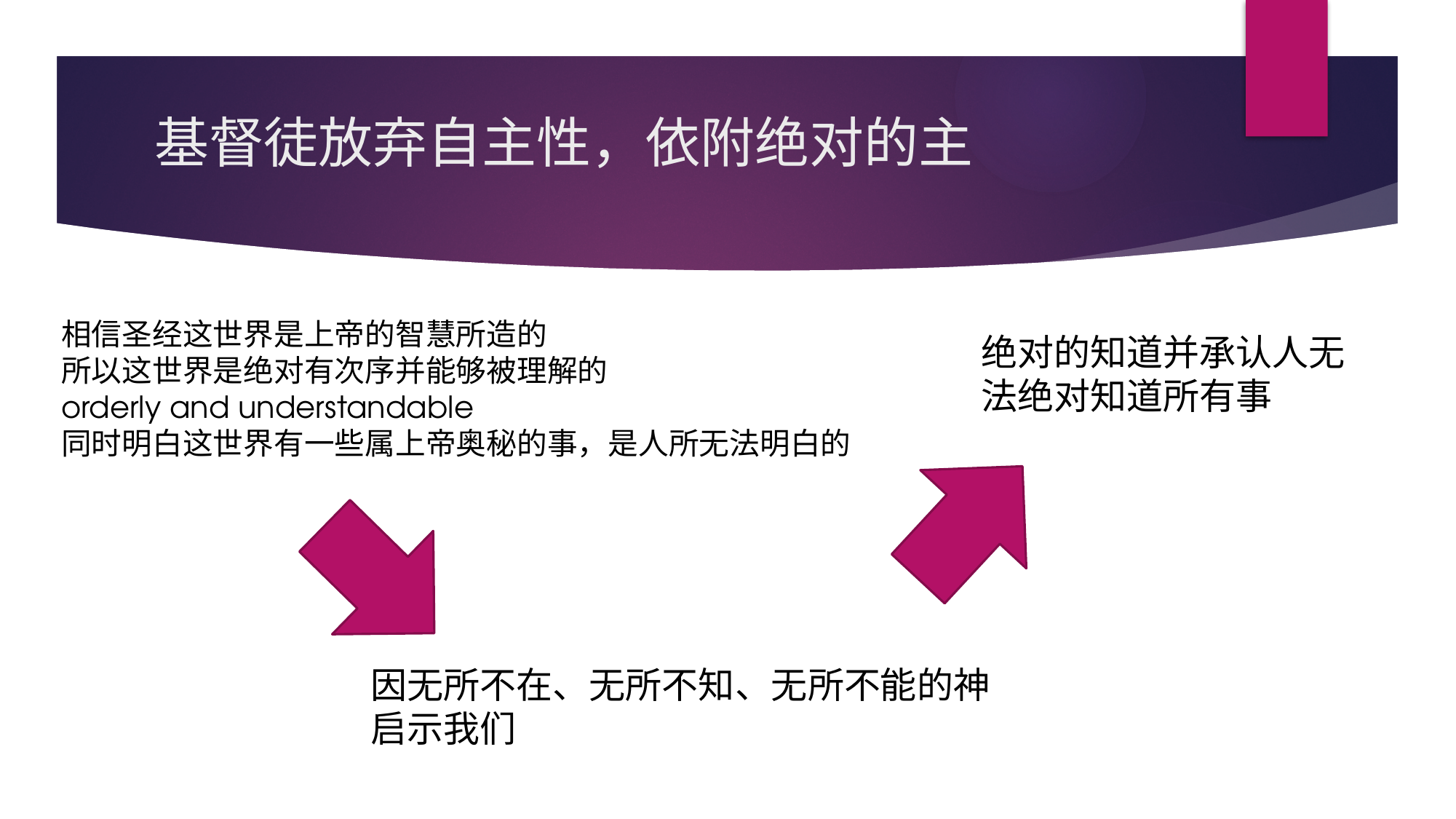

# 基督徒放弃自主性，依附绝对的主
相信圣经这世界是上帝的智慧所造的
所以这世界是绝对有次序并能够被理解的
orderly and understandable
同时明白这世界有一些属上帝奥秘的事，是人所无法明白的
绝对的知道并承认人无法绝对知道所有事

因无所不在、无所不知、无所不能的神
启示我们